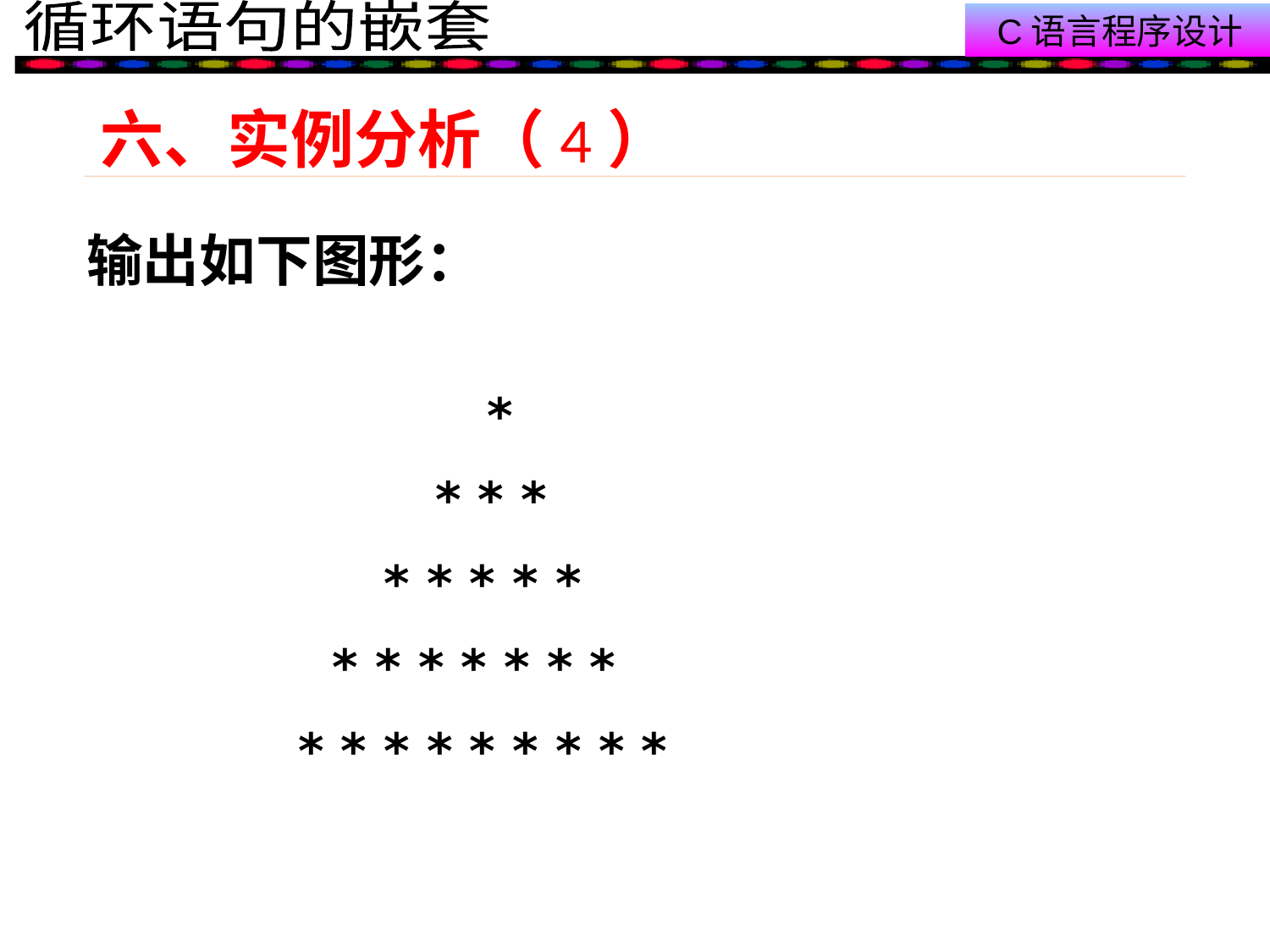

# 六、实例分析（4）
输出如下图形：
           *
        * * *
     * * * * *
  * * * * * * *
* * * * * * * * *